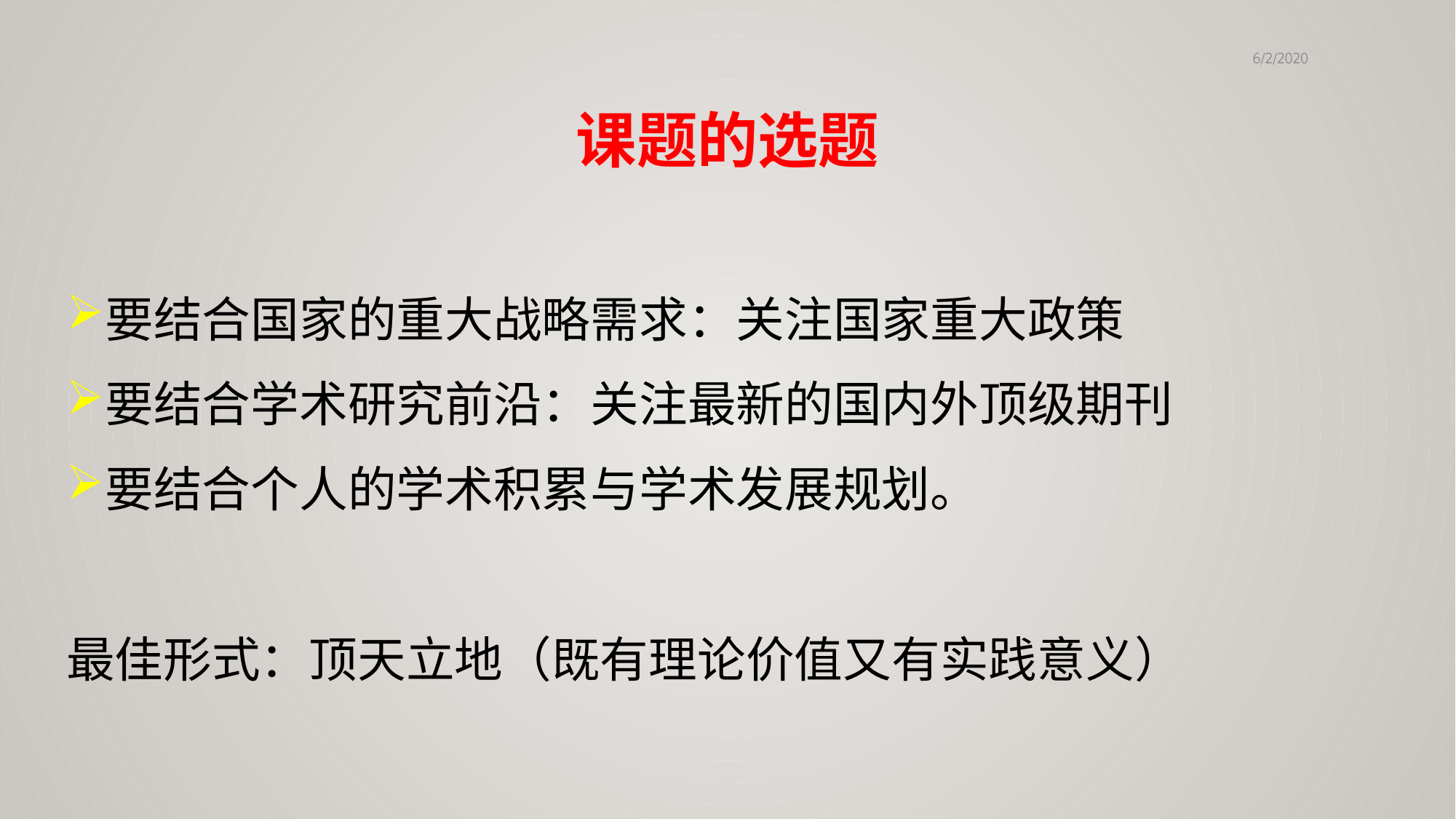

6/2/2020
4
# 课题的选题
要结合国家的重大战略需求：关注国家重大政策
要结合学术研究前沿：关注最新的国内外顶级期刊
要结合个人的学术积累与学术发展规划。

最佳形式：顶天立地（既有理论价值又有实践意义）